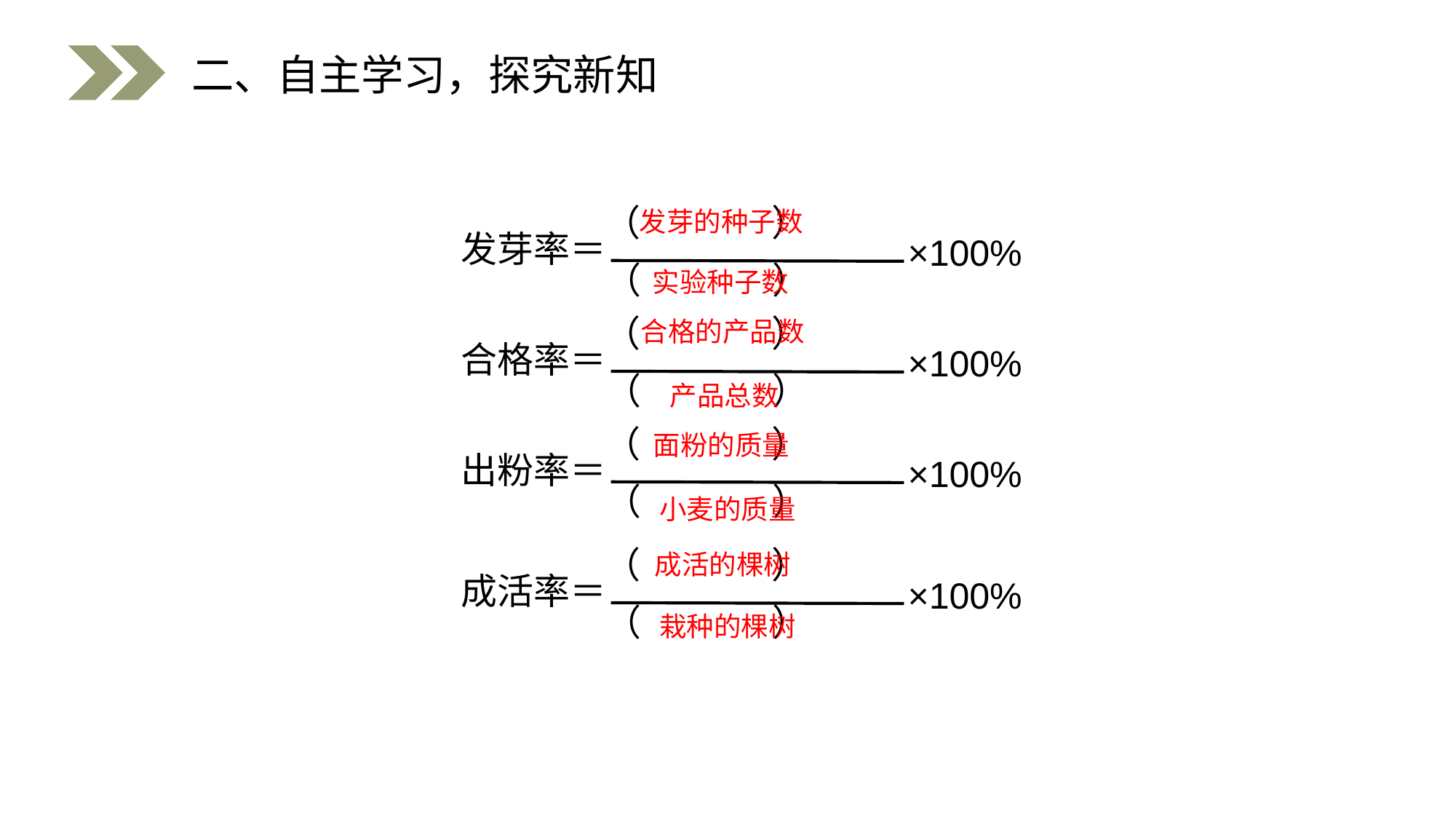

二、自主学习，探究新知
（                ）
发芽率＝
×100%
（                ）
发芽的种子数
实验种子数
（                ）
合格率＝
×100%
（                ）
合格的产品数
产品总数
（                ）
出粉率＝
×100%
（                ）
面粉的质量
小麦的质量
（                ）
成活率＝
×100%
（                ）
成活的棵树
栽种的棵树